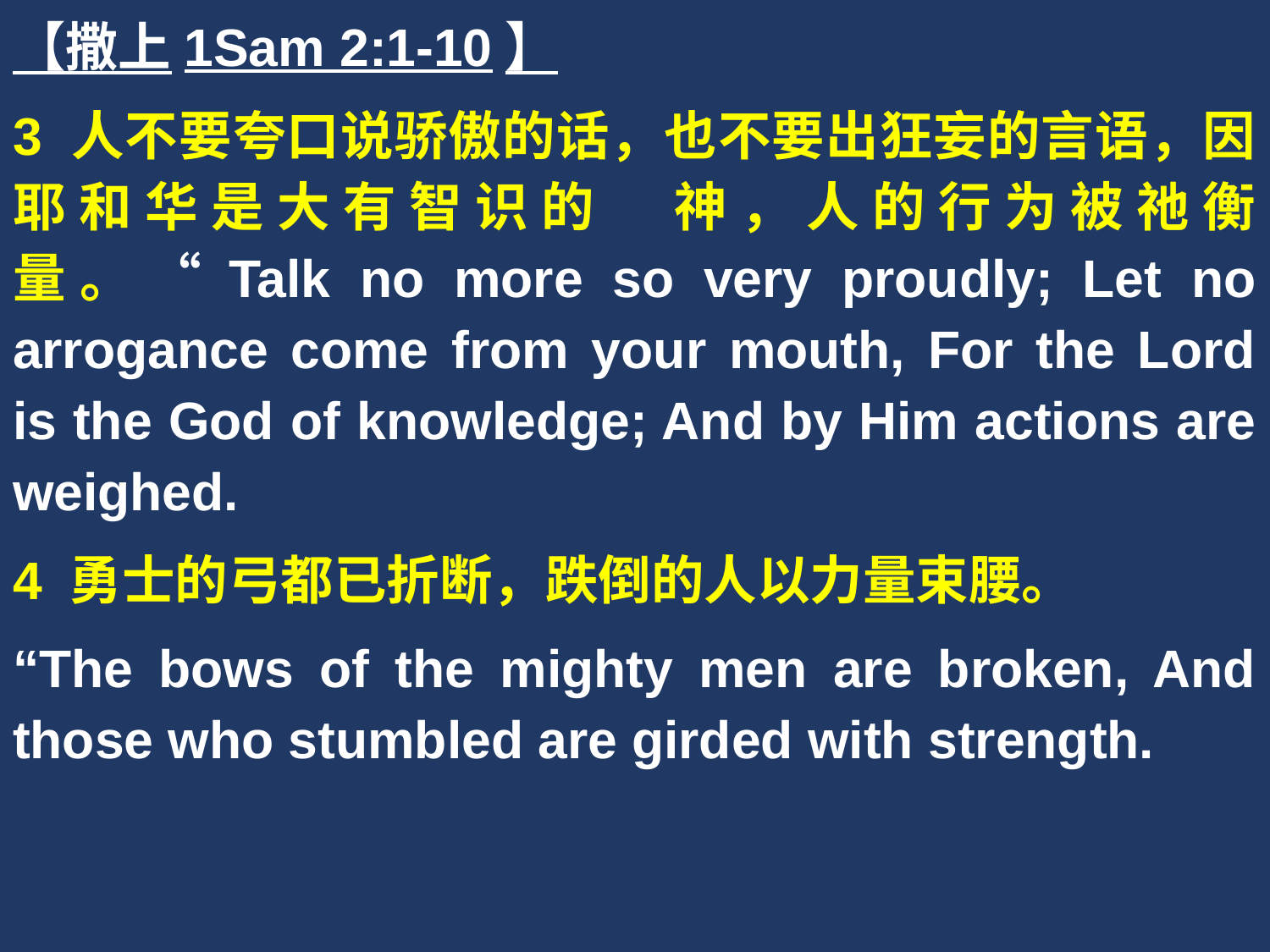

【撒上1Sam 2:1-10】
3 人不要夸口说骄傲的话，也不要出狂妄的言语，因耶和华是大有智识的　神，人的行为被祂衡量。“Talk no more so very proudly; Let no arrogance come from your mouth, For the Lord is the God of knowledge; And by Him actions are weighed.
4 勇士的弓都已折断，跌倒的人以力量束腰。
“The bows of the mighty men are broken, And those who stumbled are girded with strength.